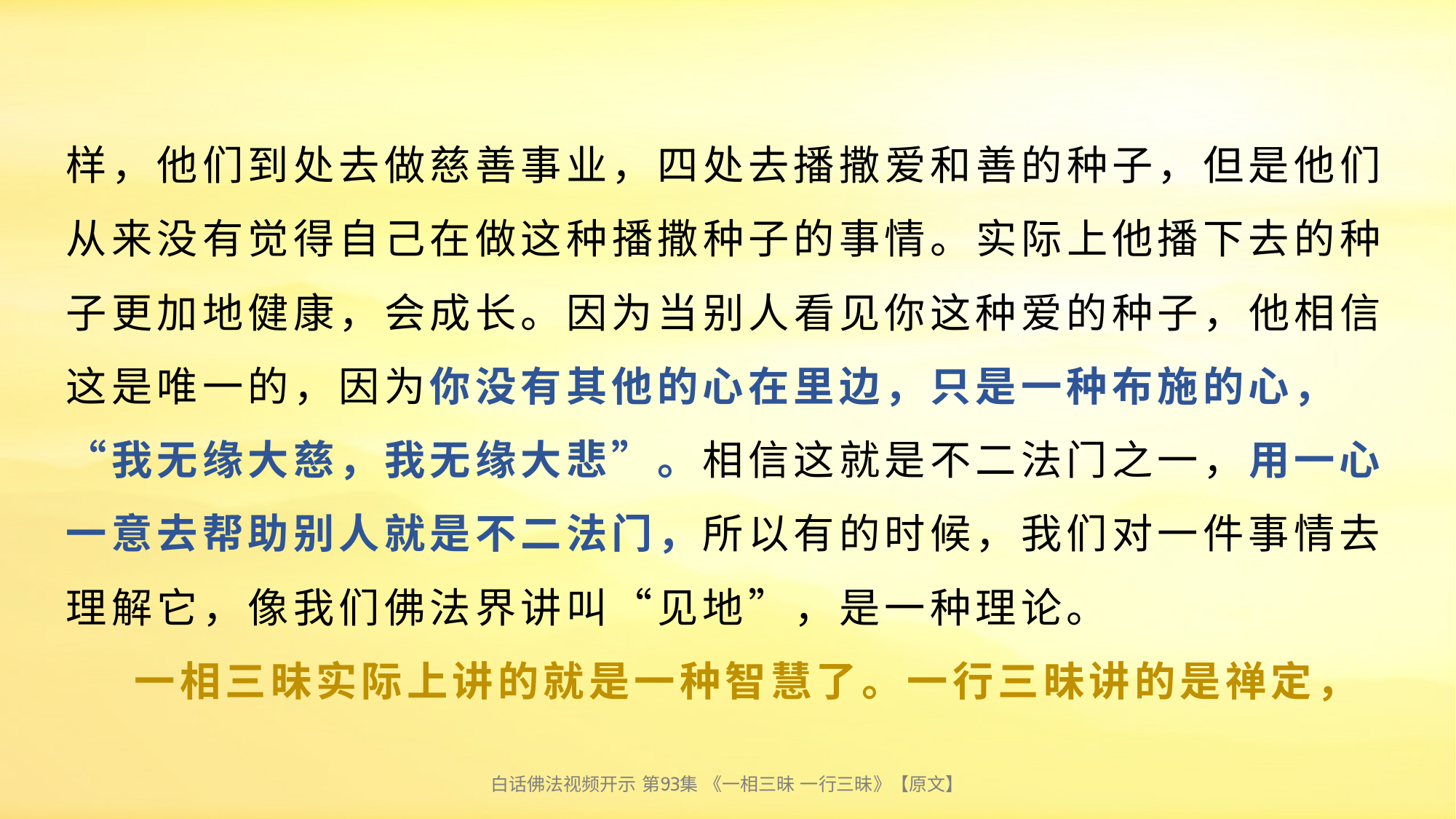

# 样，他们到处去做慈善事业，四处去播撒爱和善的种子，但是他们从来没有觉得自己在做这种播撒种子的事情。实际上他播下去的种子更加地健康，会成长。因为当别人看见你这种爱的种子，他相信这是唯一的，因为你没有其他的心在里边，只是一种布施的心，“我无缘大慈，我无缘大悲”。相信这就是不二法门之一，用一心一意去帮助别人就是不二法门，所以有的时候，我们对一件事情去理解它，像我们佛法界讲叫“见地”，是一种理论。 一相三昧实际上讲的就是一种智慧了。一行三昧讲的是禅定，
白话佛法视频开示 第93集 《一相三昧 一行三昧》【原文】